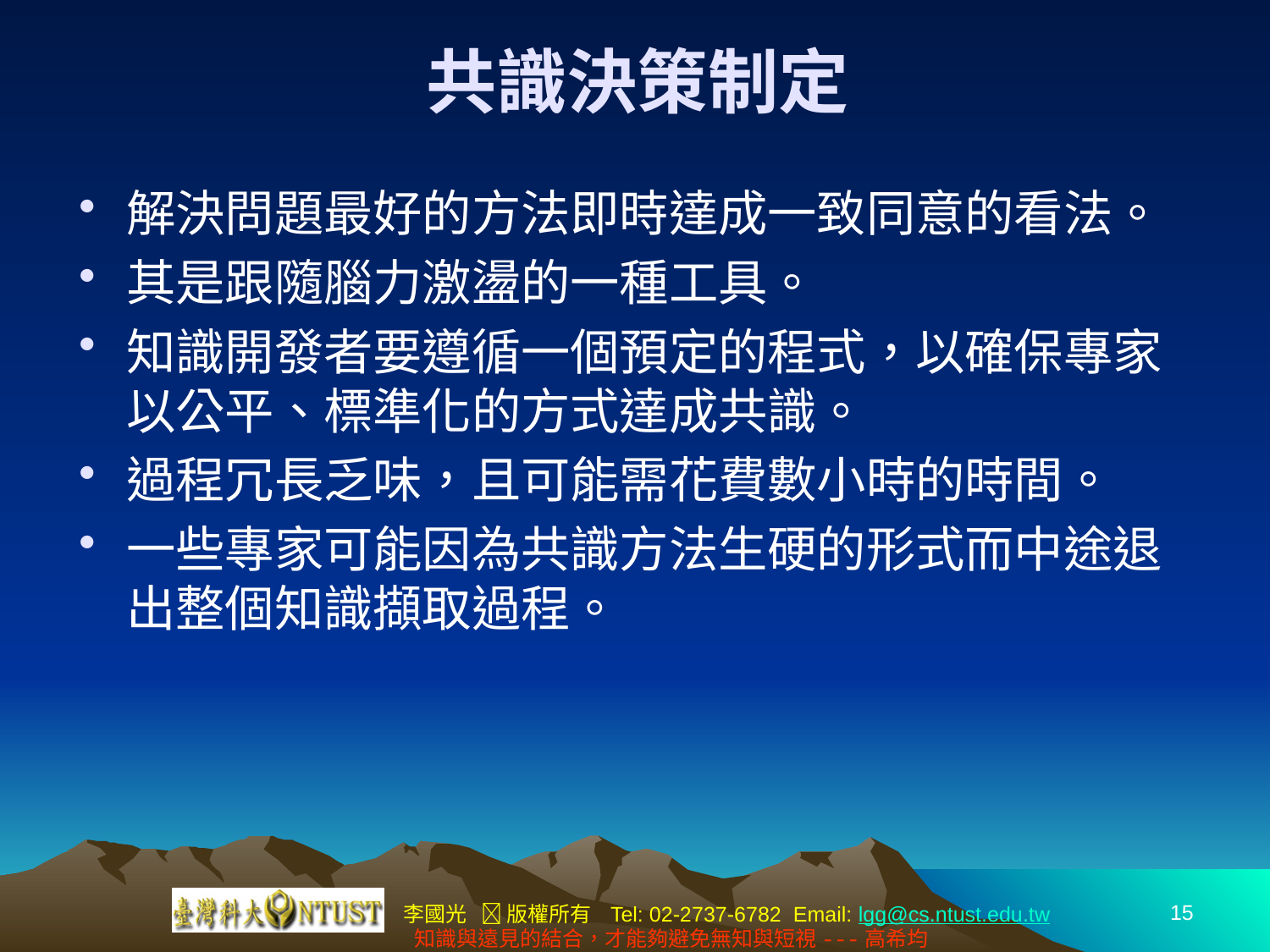

# 共識決策制定
解決問題最好的方法即時達成一致同意的看法。
其是跟隨腦力激盪的一種工具。
知識開發者要遵循一個預定的程式，以確保專家以公平、標準化的方式達成共識。
過程冗長乏味，且可能需花費數小時的時間。
一些專家可能因為共識方法生硬的形式而中途退出整個知識擷取過程。
15